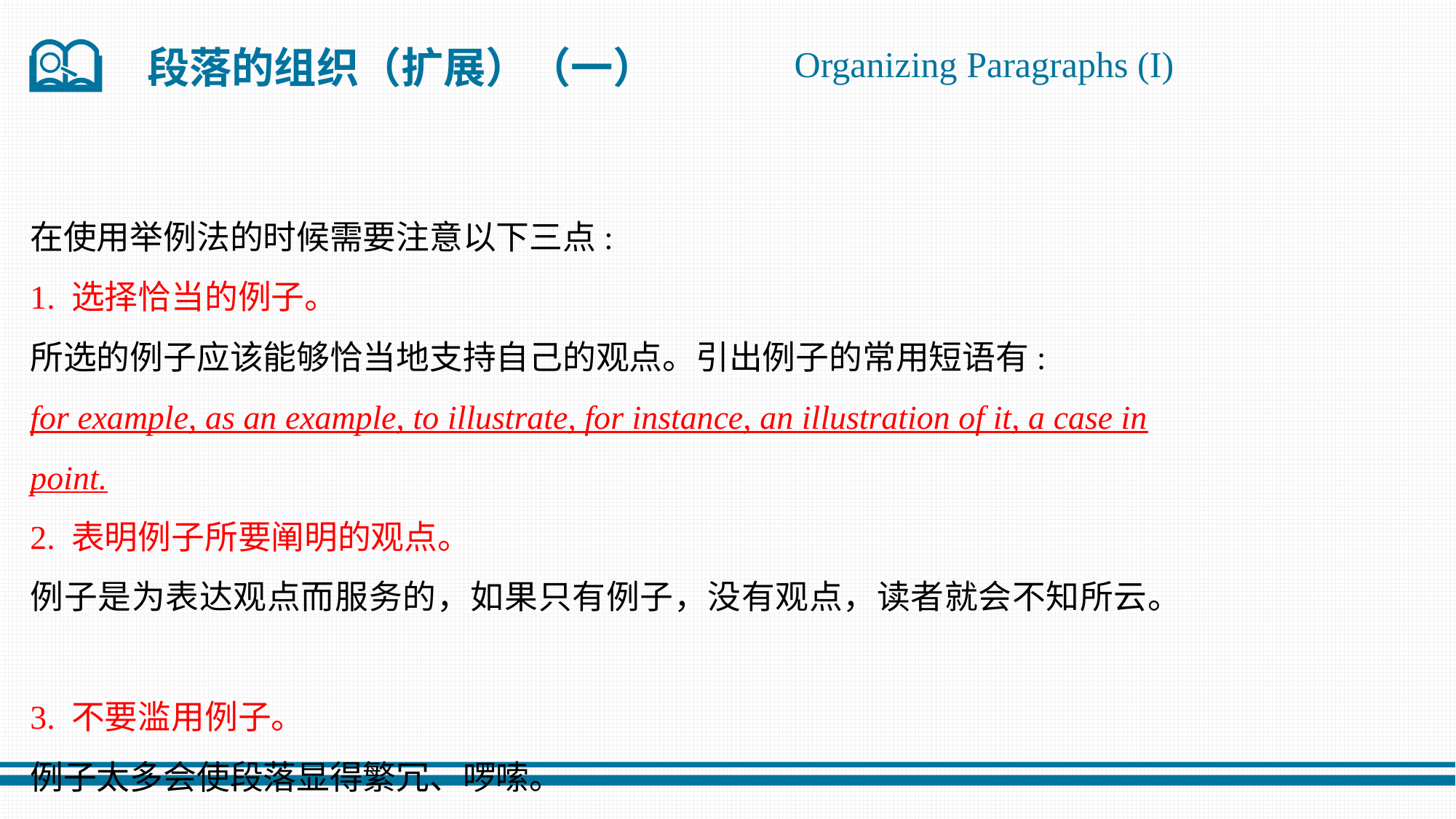

Organizing Paragraphs (I)
段落的组织（扩展）（一）
在使用举例法的时候需要注意以下三点:
1. 选择恰当的例子。
所选的例子应该能够恰当地支持自己的观点。引出例子的常用短语有:
for example, as an example, to illustrate, for instance, an illustration of it, a case in point.
2. 表明例子所要阐明的观点。
例子是为表达观点而服务的，如果只有例子，没有观点，读者就会不知所云。
3. 不要滥用例子。
例子太多会使段落显得繁冗、啰嗦。